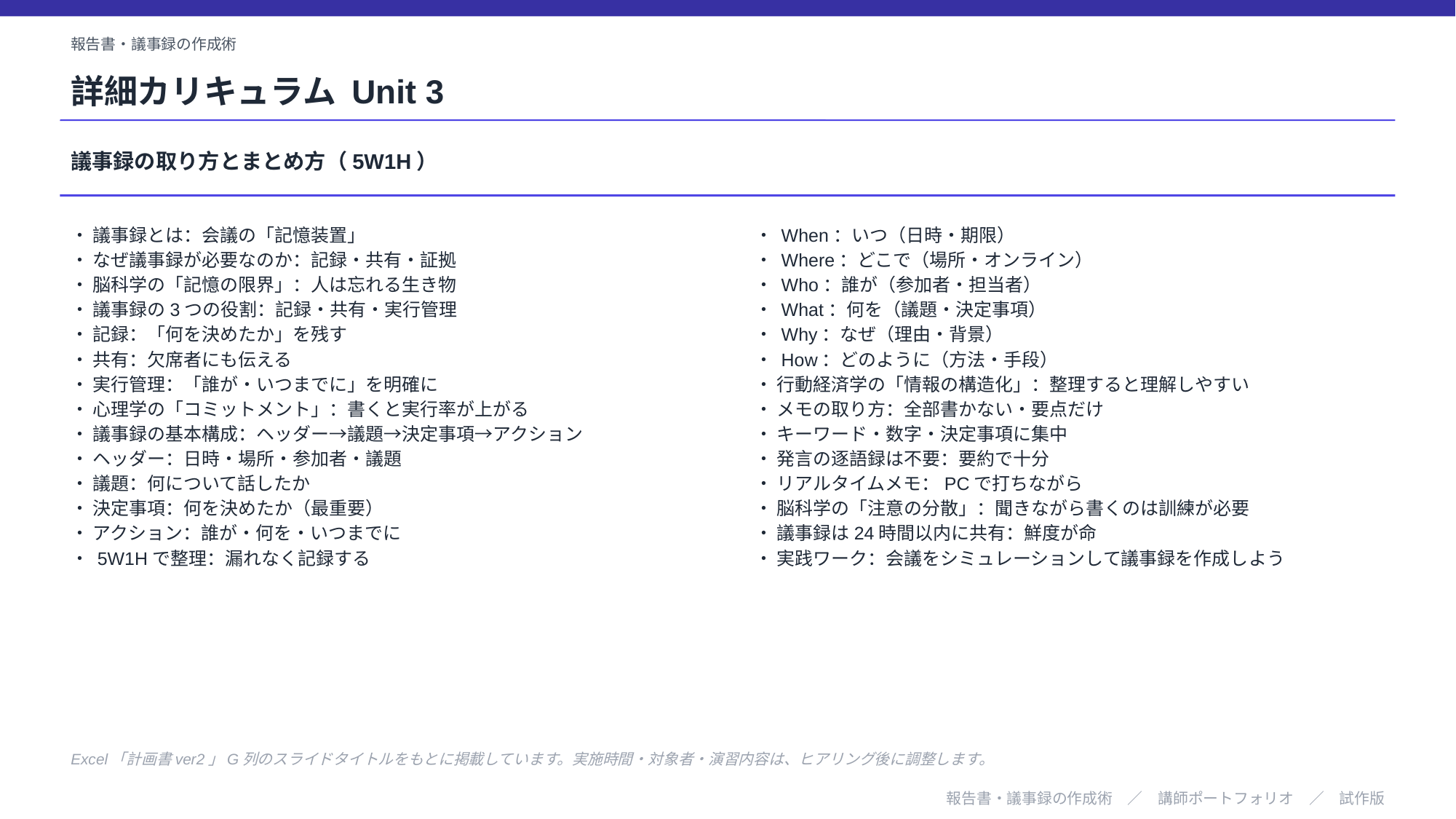

報告書・議事録の作成術
詳細カリキュラム Unit 3

議事録の取り方とまとめ方（5W1H）

・ 議事録とは：会議の「記憶装置」
・ なぜ議事録が必要なのか：記録・共有・証拠
・ 脳科学の「記憶の限界」：人は忘れる生き物
・ 議事録の3つの役割：記録・共有・実行管理
・ 記録：「何を決めたか」を残す
・ 共有：欠席者にも伝える
・ 実行管理：「誰が・いつまでに」を明確に
・ 心理学の「コミットメント」：書くと実行率が上がる
・ 議事録の基本構成：ヘッダー→議題→決定事項→アクション
・ ヘッダー：日時・場所・参加者・議題
・ 議題：何について話したか
・ 決定事項：何を決めたか（最重要）
・ アクション：誰が・何を・いつまでに
・ 5W1Hで整理：漏れなく記録する
・ When：いつ（日時・期限）
・ Where：どこで（場所・オンライン）
・ Who：誰が（参加者・担当者）
・ What：何を（議題・決定事項）
・ Why：なぜ（理由・背景）
・ How：どのように（方法・手段）
・ 行動経済学の「情報の構造化」：整理すると理解しやすい
・ メモの取り方：全部書かない・要点だけ
・ キーワード・数字・決定事項に集中
・ 発言の逐語録は不要：要約で十分
・ リアルタイムメモ：PCで打ちながら
・ 脳科学の「注意の分散」：聞きながら書くのは訓練が必要
・ 議事録は24時間以内に共有：鮮度が命
・ 実践ワーク：会議をシミュレーションして議事録を作成しよう
Excel「計画書ver2」G列のスライドタイトルをもとに掲載しています。実施時間・対象者・演習内容は、ヒアリング後に調整します。
報告書・議事録の作成術　／　講師ポートフォリオ　／　試作版